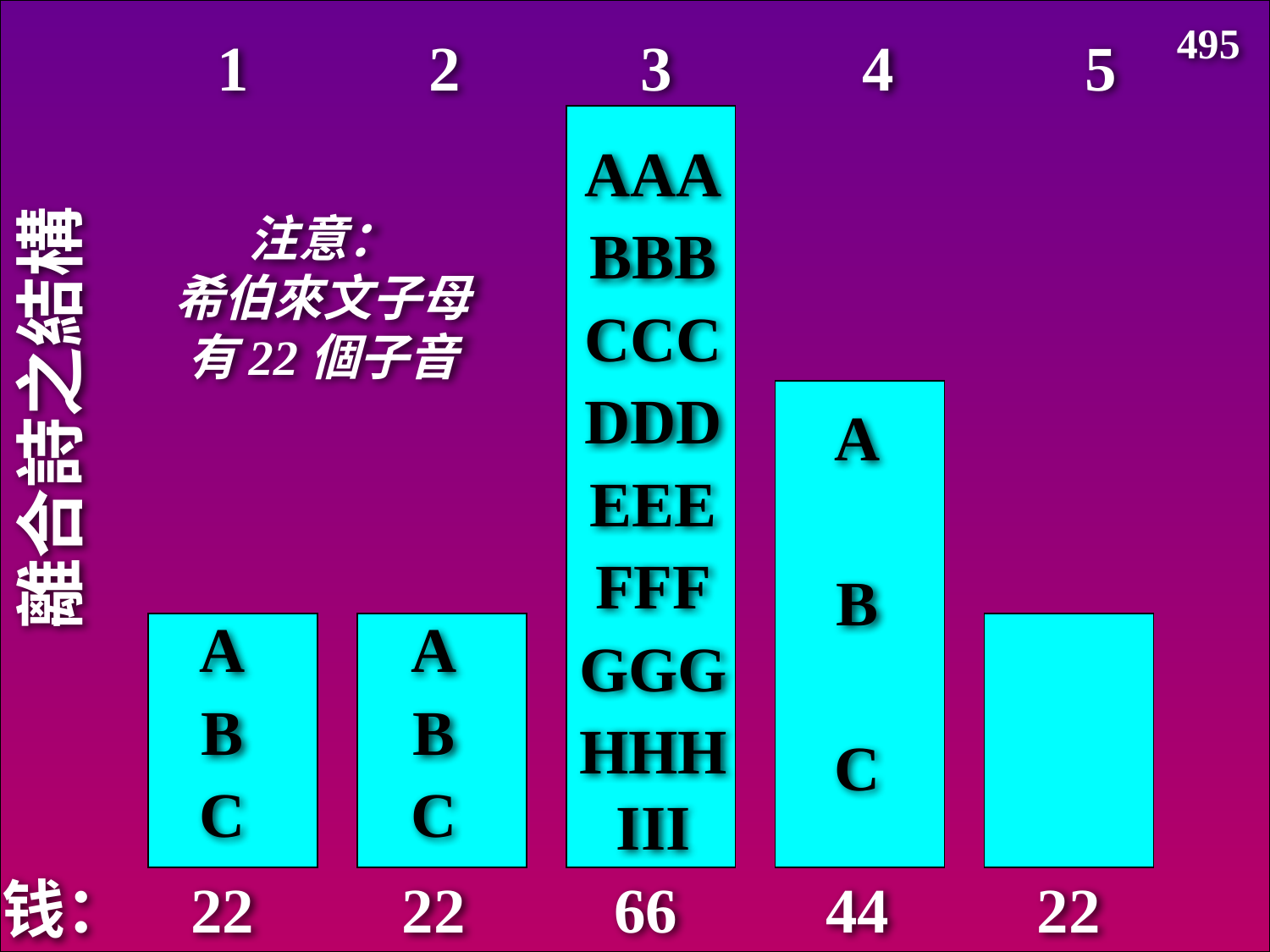

495
1
2
3
4
5

AAA
BBB
CCC
DDD
EEE
FFF
GGG
HHHIII
注意：
希伯來文子母有22個子音
離合詩之結構

A

B

C
A
B
C
A
B
C

钱：
22
22
66
44
22